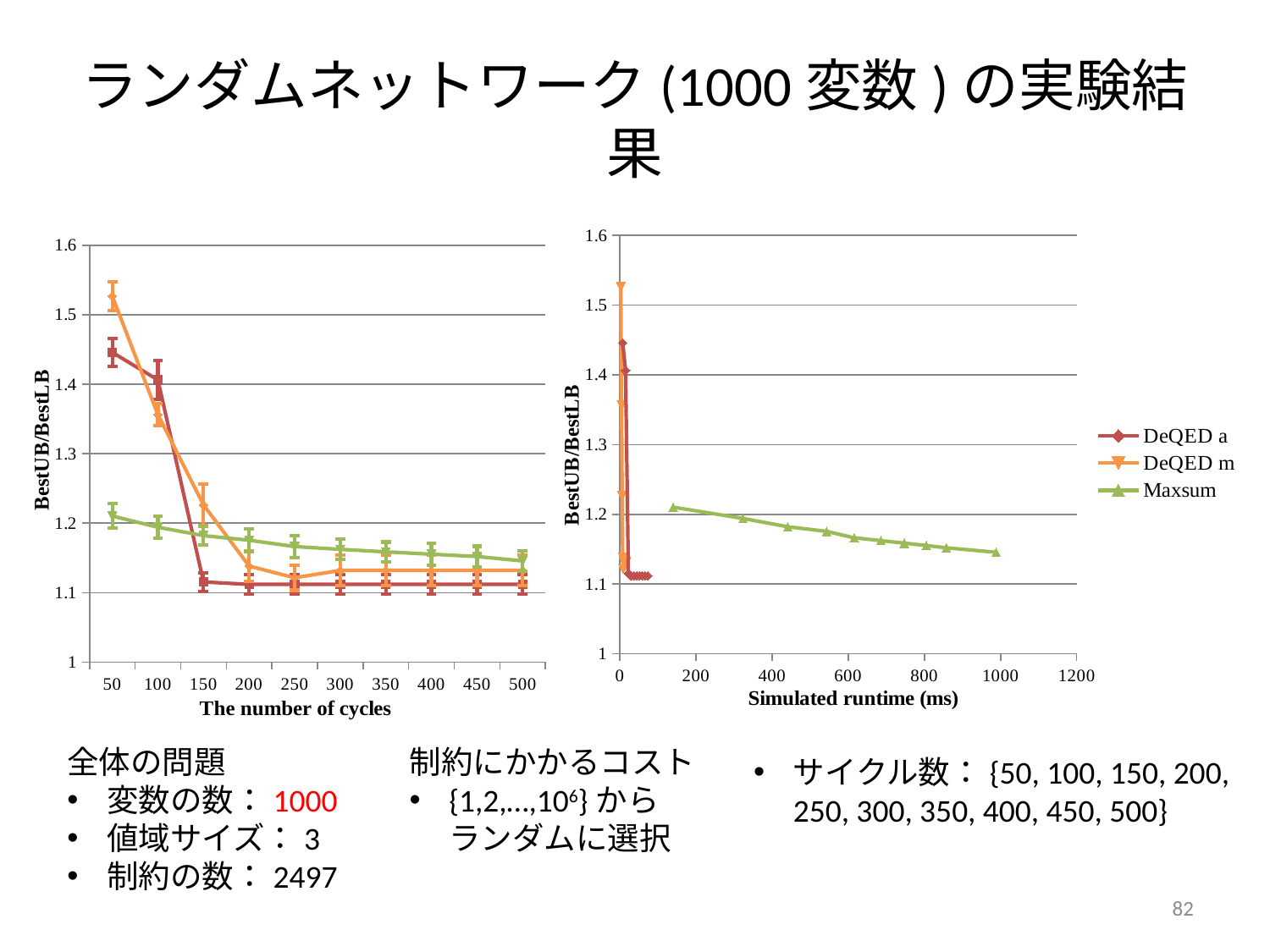

# ランダムネットワーク(1000変数)の実験結果

### Chart

| Category | DeQED a | DeQED m | Maxsum |
|---|---|---|---|

### Chart

| Category | DeQED a | DeQED m | Maxsum |
|---|---|---|---|
| 50 | 1.4457270686306967 | 1.5266094166429627 | 1.210211838999885 |
| 100 | 1.4061636723873794 | 1.356136566516325 | 1.1940461976107244 |
| 150 | 1.115319007999884 | 1.2262308537486633 | 1.1820570187060584 |
| 200 | 1.111875310012113 | 1.1382479469714772 | 1.175452267449445 |
| 250 | 1.111875310012113 | 1.1212716194323118 | 1.1662641975050134 |
| 300 | 1.111875310012113 | 1.1319407616497281 | 1.1622542658027901 |
| 350 | 1.111875310012113 | 1.1319407616497281 | 1.1586494877260711 |
| 400 | 1.111875310012113 | 1.1319407616497281 | 1.155220359498062 |
| 450 | 1.111875310012113 | 1.1319407616497281 | 1.1519876574953938 |
| 500 | 1.111875310012113 | 1.1319407616497281 | 1.1455230427164718 |
全体の問題
変数の数：1000
値域サイズ：3
制約の数：2497
制約にかかるコスト
{1,2,…,106}から
ランダムに選択
サイクル数：{50, 100, 150, 200,
250, 300, 350, 400, 450, 500}
82